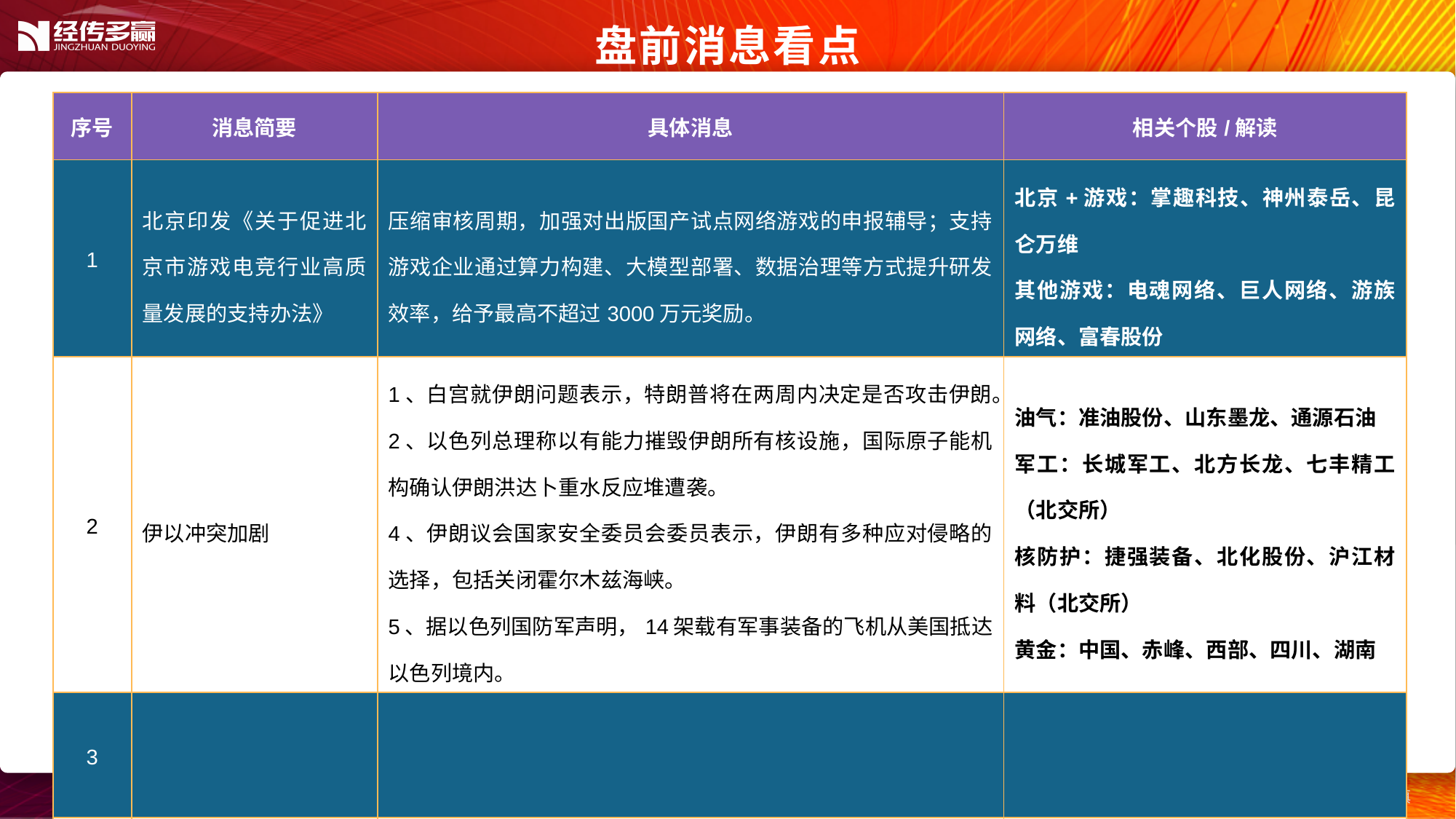

盘前消息看点
| 序号 | 消息简要 | 具体消息 | 相关个股/解读 |
| --- | --- | --- | --- |
| 1 | 北京印发《关于促进北京市游戏电竞行业高质量发展的支持办法》 | 压缩审核周期，加强对出版国产试点网络游戏的申报辅导；支持游戏企业通过算力构建、大模型部署、数据治理等方式提升研发效率，给予最高不超过3000万元奖励。 | 北京+游戏：掌趣科技、神州泰岳、昆仑万维 其他游戏：电魂网络、巨人网络、游族网络、富春股份 |
| 2 | 伊以冲突加剧 | 1、白宫就伊朗问题表示，特朗普将在两周内决定是否攻击伊朗。2、以色列总理称以有能力摧毁伊朗所有核设施，国际原子能机构确认伊朗洪达卜重水反应堆遭袭。 4、伊朗议会国家安全委员会委员表示，伊朗有多种应对侵略的选择，包括关闭霍尔木兹海峡。 5、据以色列国防军声明，14架载有军事装备的飞机从美国抵达以色列境内。 | 油气：准油股份、山东墨龙、通源石油 军工：长城军工、北方长龙、七丰精工（北交所） 核防护：捷强装备、北化股份、沪江材料（北交所） 黄金：中国、赤峰、西部、四川、湖南 |
| 3 |  |  |  |
| 4 |  |  |  |
| 5 |  |  |  |